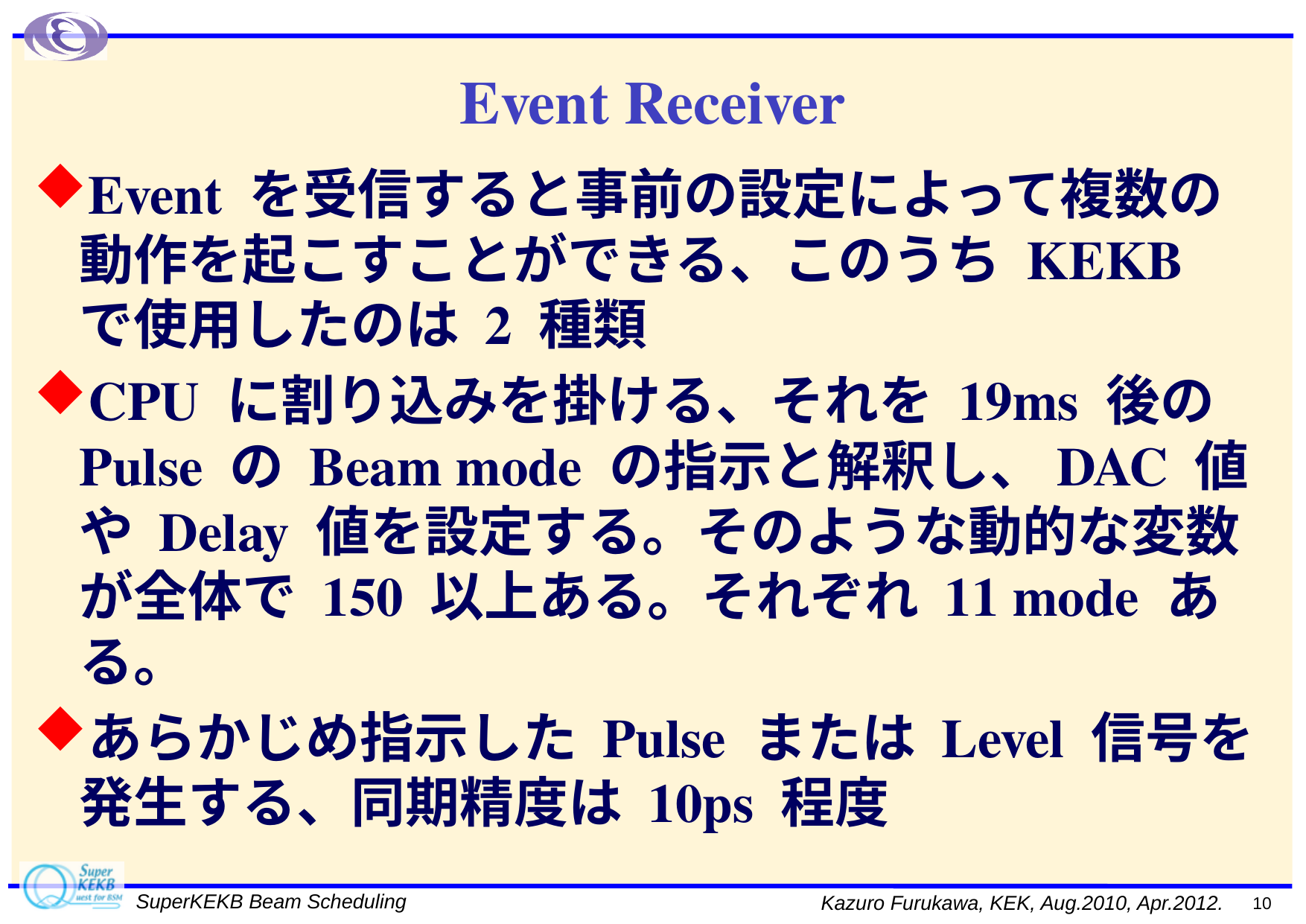

# Event Receiver
Event を受信すると事前の設定によって複数の動作を起こすことができる、このうち KEKB で使用したのは 2 種類
CPU に割り込みを掛ける、それを 19ms 後の Pulse の Beam mode の指示と解釈し、DAC 値や Delay 値を設定する。そのような動的な変数が全体で 150 以上ある。それぞれ 11 mode ある。
あらかじめ指示した Pulse または Level 信号を発生する、同期精度は 10ps 程度
10